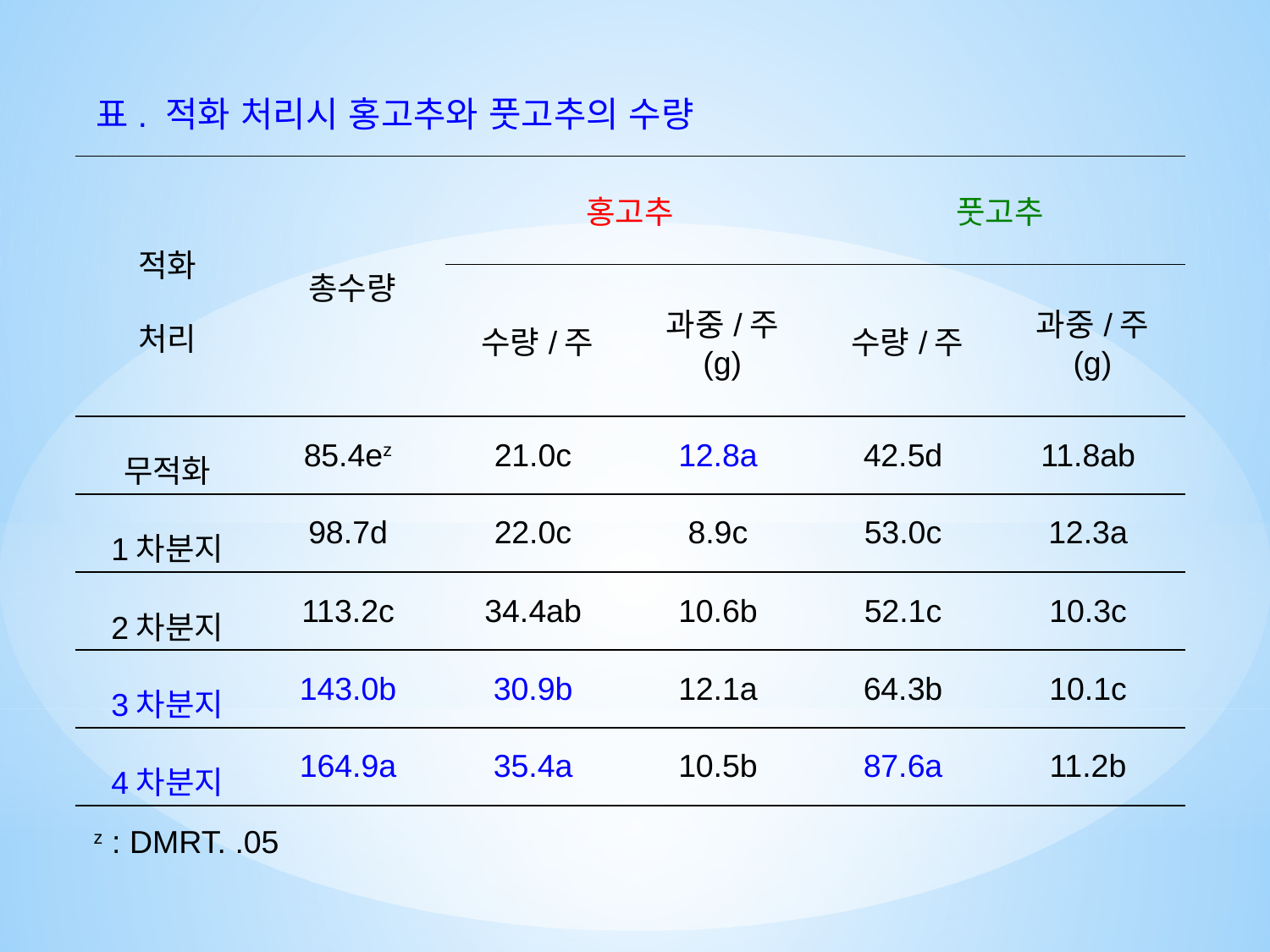

표. 적화 처리시 홍고추와 풋고추의 수량
| 적화 처리 | 총수량 | 홍고추 |  | 풋고추 |  |
| --- | --- | --- | --- | --- | --- |
|  |  | 수량/주 | 과중/주 (g) | 수량/주 | 과중/주 (g) |
| 무적화 | 85.4ez | 21.0c | 12.8a | 42.5d | 11.8ab |
| 1차분지 | 98.7d | 22.0c | 8.9c | 53.0c | 12.3a |
| 2차분지 | 113.2c | 34.4ab | 10.6b | 52.1c | 10.3c |
| 3차분지 | 143.0b | 30.9b | 12.1a | 64.3b | 10.1c |
| 4차분지 | 164.9a | 35.4a | 10.5b | 87.6a | 11.2b |
z : DMRT. .05